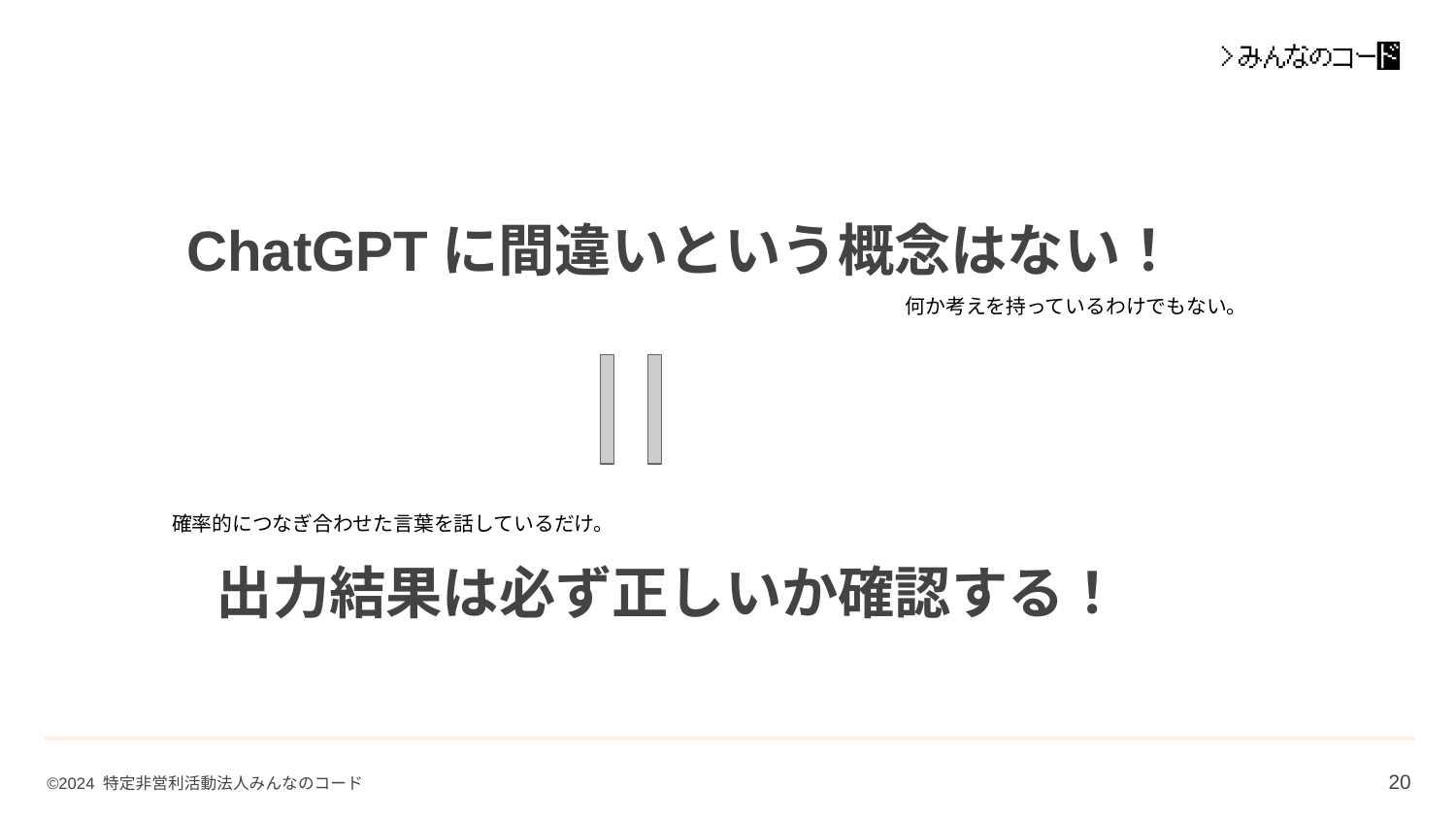

ChatGPTに間違いという概念はない！
何か考えを持っているわけでもない。

確率的につなぎ合わせた言葉を話しているだけ。
出力結果は必ず正しいか確認する！